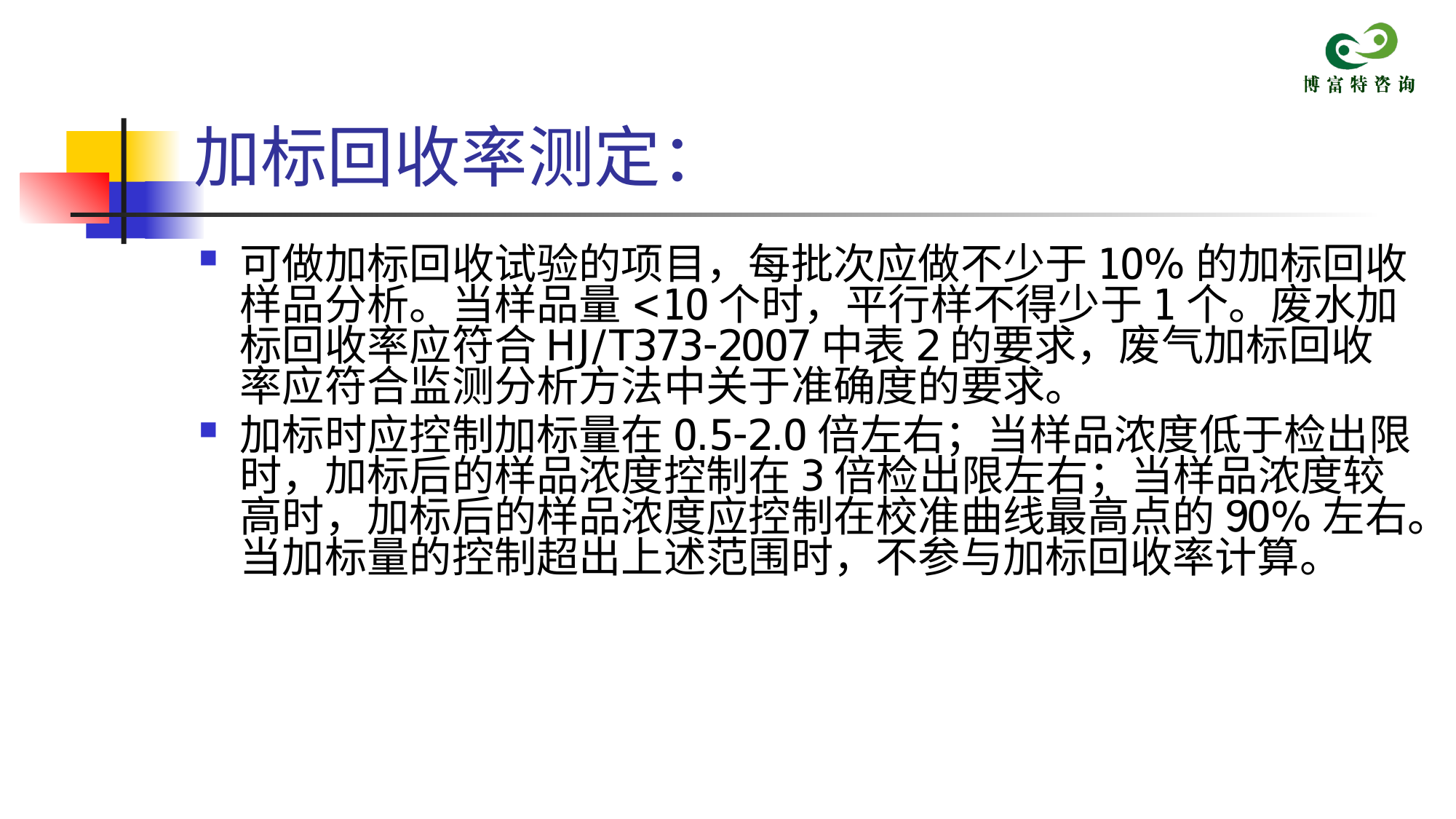

# 加标回收率测定：
可做加标回收试验的项目，每批次应做不少于10%的加标回收样品分析。当样品量<10个时，平行样不得少于1个。废水加标回收率应符合HJ/T373-2007中表2的要求，废气加标回收率应符合监测分析方法中关于准确度的要求。
加标时应控制加标量在0.5-2.0倍左右；当样品浓度低于检出限时，加标后的样品浓度控制在3倍检出限左右；当样品浓度较高时，加标后的样品浓度应控制在校准曲线最高点的90%左右。当加标量的控制超出上述范围时，不参与加标回收率计算。